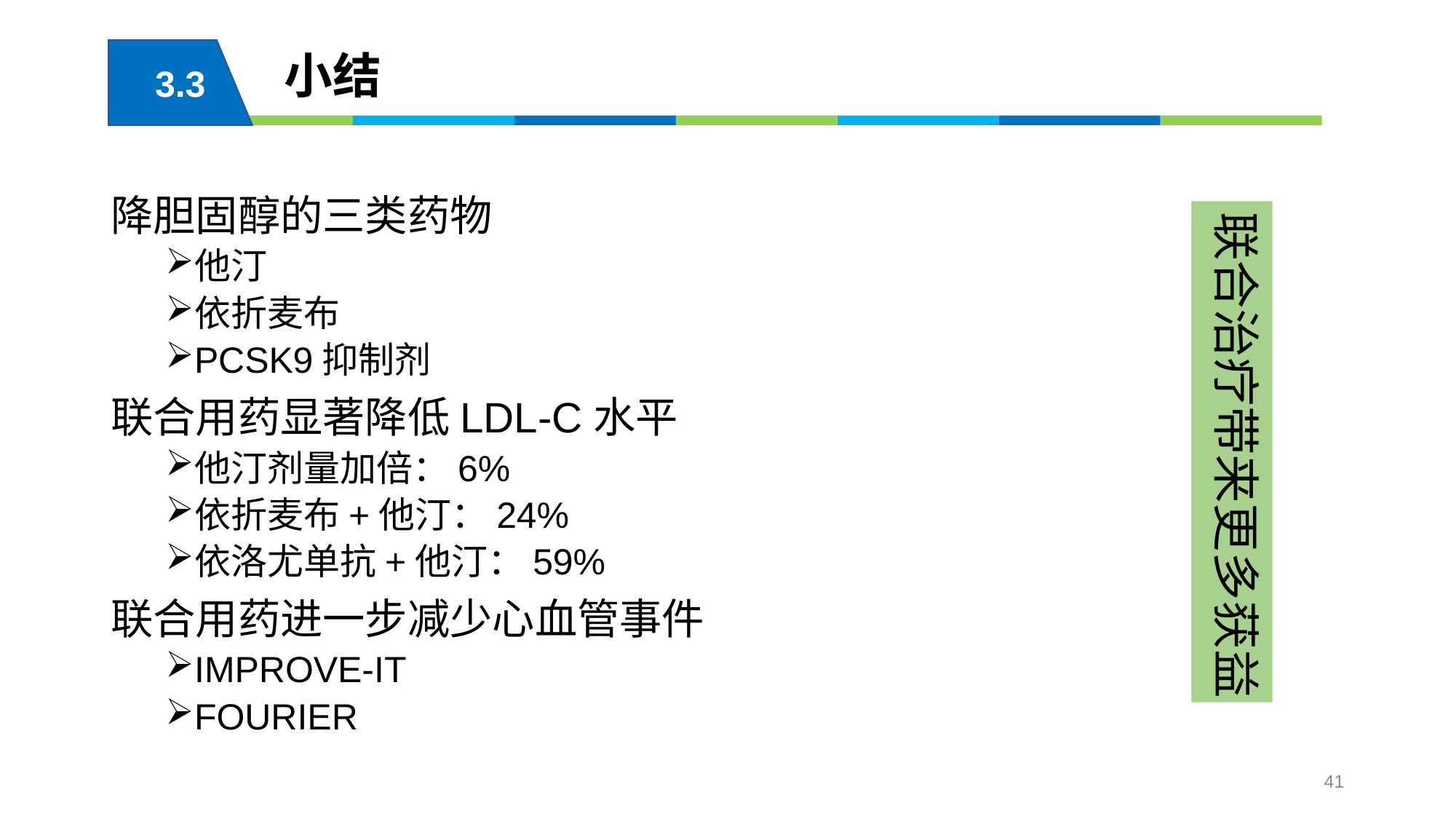

3.3
小结

降胆固醇的三类药物
他汀
依折麦布
PCSK9抑制剂
联合用药显著降低LDL-C水平
他汀剂量加倍：6%
依折麦布+他汀：24%
依洛尤单抗+他汀：59%
联合用药进一步减少心血管事件
IMPROVE-IT
FOURIER
联合治疗带来更多获益
41